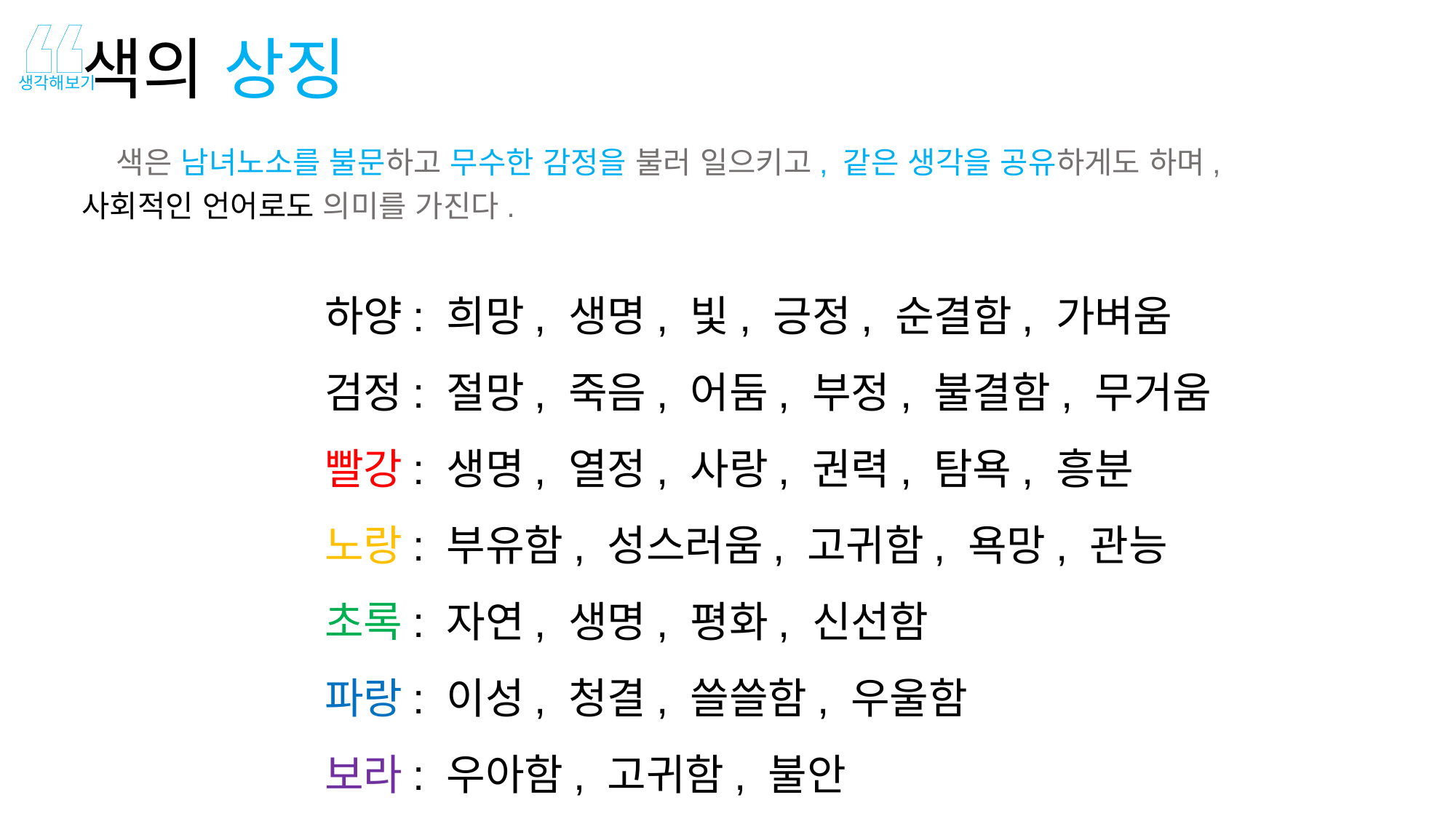

“
색의 상징
 색은 남녀노소를 불문하고 무수한 감정을 불러 일으키고, 같은 생각을 공유하게도 하며,
사회적인 언어로도 의미를 가진다.
생각해보기
하양: 희망, 생명, 빛, 긍정, 순결함, 가벼움
검정: 절망, 죽음, 어둠, 부정, 불결함, 무거움
빨강: 생명, 열정, 사랑, 권력, 탐욕, 흥분
노랑: 부유함, 성스러움, 고귀함, 욕망, 관능
초록: 자연, 생명, 평화, 신선함
파랑: 이성, 청결, 쓸쓸함, 우울함
보라: 우아함, 고귀함, 불안